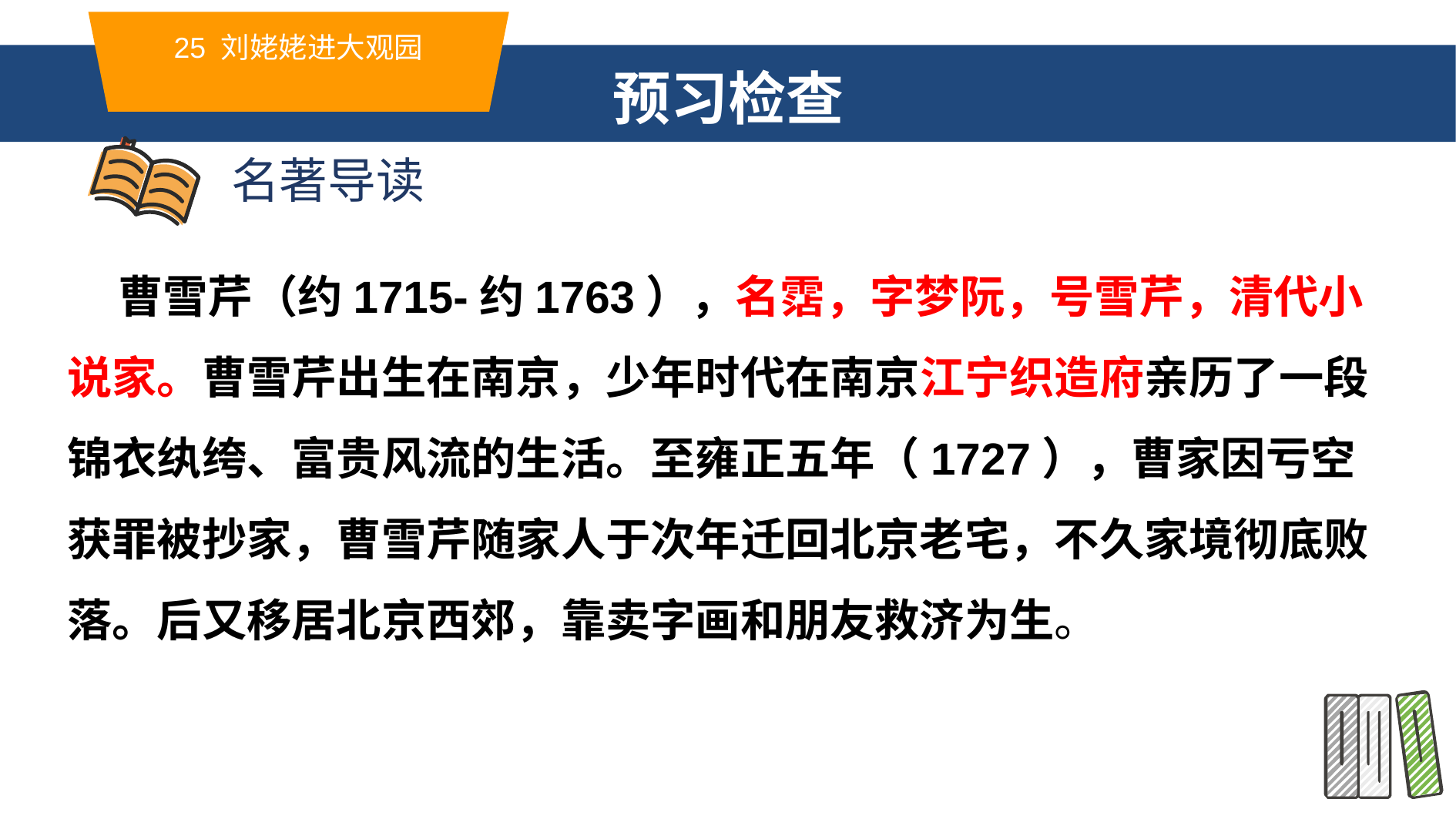

25 刘姥姥进大观园

预习检查

名著导读
    曹雪芹（约1715-约1763），名霑，字梦阮，号雪芹，清代小说家。曹雪芹出生在南京，少年时代在南京江宁织造府亲历了一段锦衣纨绔、富贵风流的生活。至雍正五年（1727），曹家因亏空获罪被抄家，曹雪芹随家人于次年迁回北京老宅，不久家境彻底败落。后又移居北京西郊，靠卖字画和朋友救济为生。